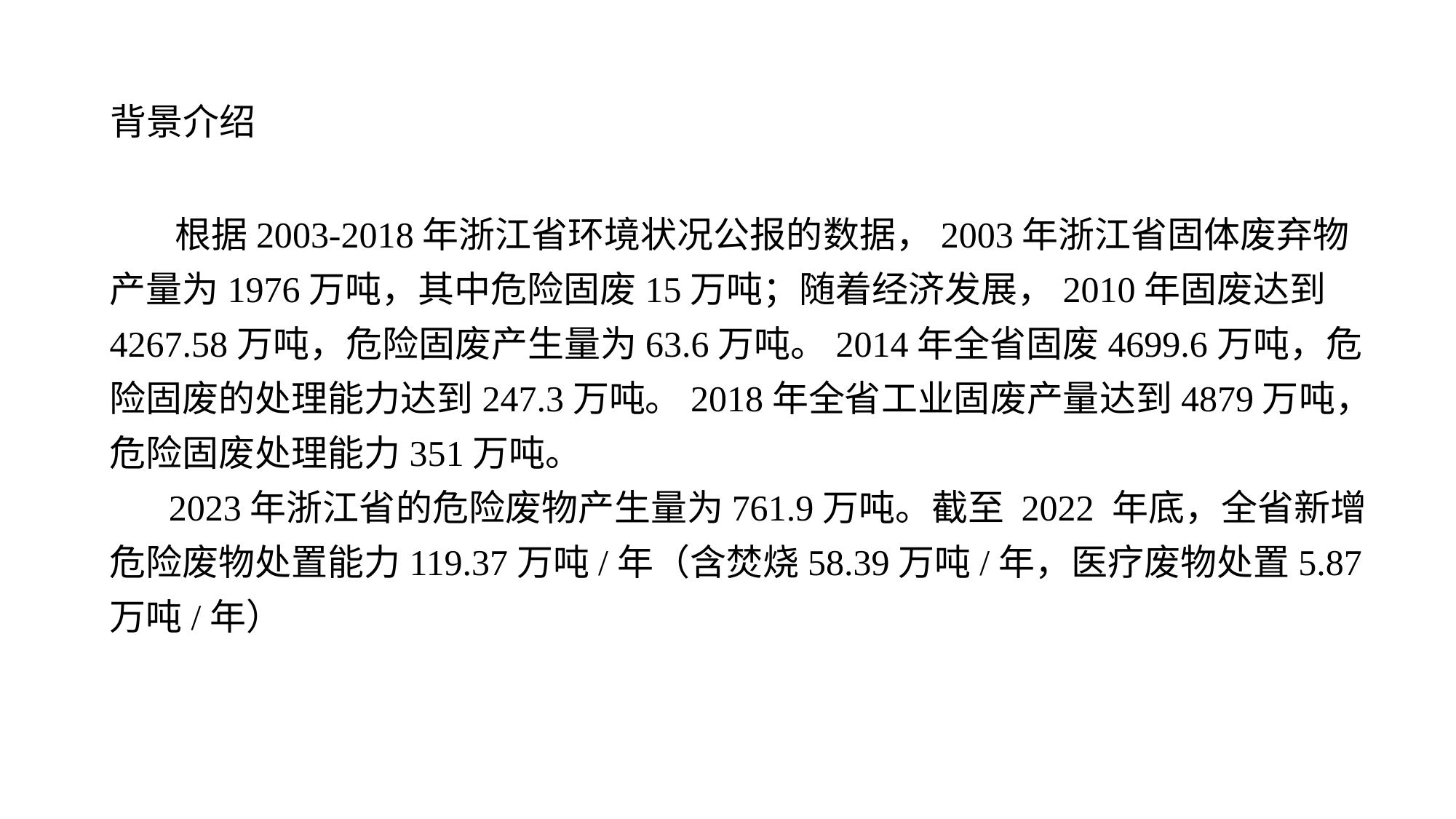

背景介绍
   根据2003-2018年浙江省环境状况公报的数据，2003年浙江省固体废弃物产量为1976万吨，其中危险固废15万吨；随着经济发展，2010年固废达到4267.58万吨，危险固废产生量为63.6万吨。2014年全省固废4699.6万吨，危险固废的处理能力达到247.3万吨。2018年全省工业固废产量达到4879万吨，危险固废处理能力351万吨。
   2023年浙江省的危险废物产生量为761.9万吨。截至 2022 年底，全省新增危险废物处置能力119.37万吨/年（含焚烧58.39万吨/年，医疗废物处置5.87万吨/年）